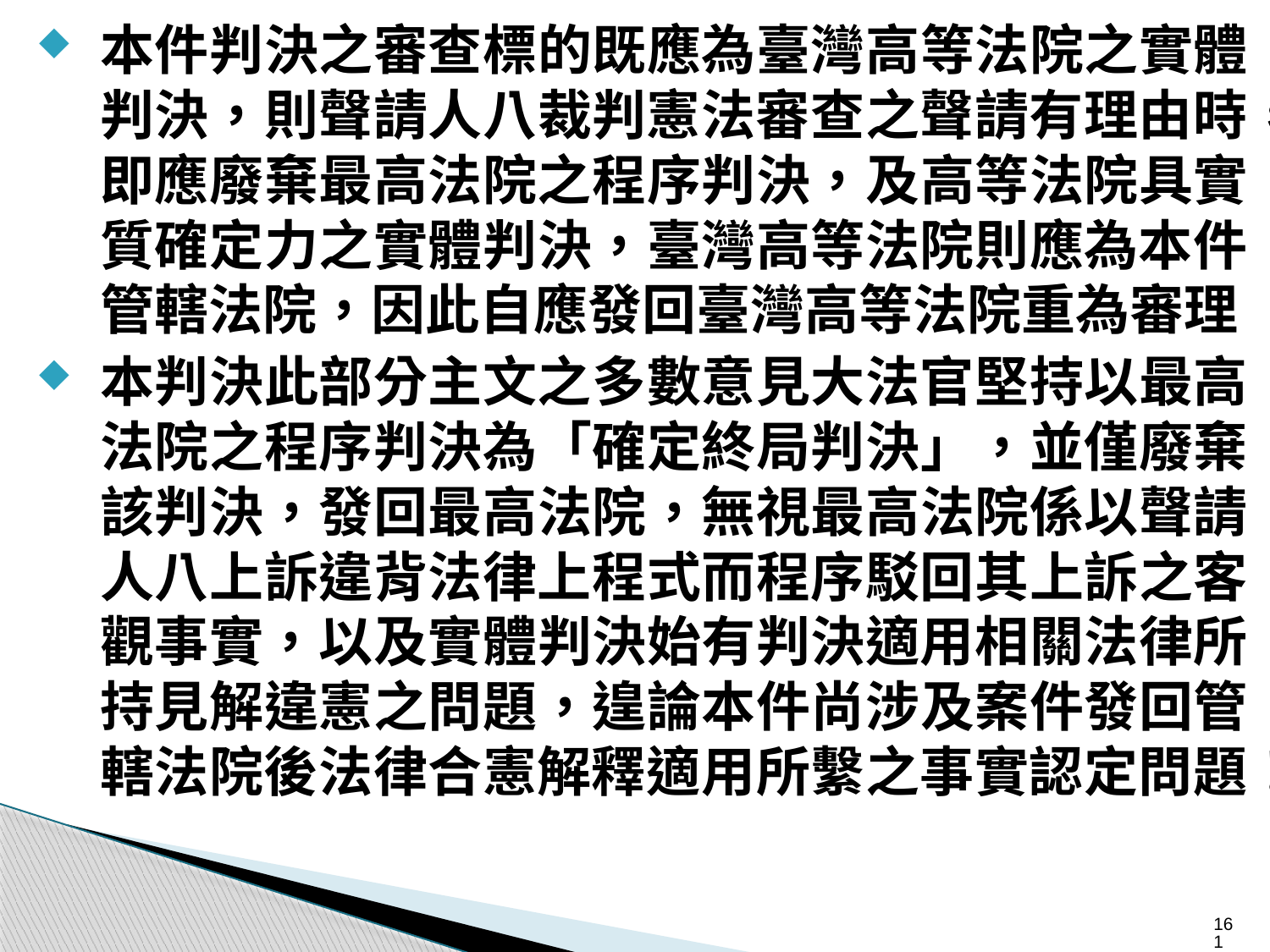

本件判決之審查標的既應為臺灣高等法院之實體判決，則聲請人八裁判憲法審查之聲請有理由時，即應廢棄最高法院之程序判決，及高等法院具實質確定力之實體判決，臺灣高等法院則應為本件管轄法院，因此自應發回臺灣高等法院重為審理
本判決此部分主文之多數意見大法官堅持以最高法院之程序判決為「確定終局判決」，並僅廢棄該判決，發回最高法院，無視最高法院係以聲請人八上訴違背法律上程式而程序駁回其上訴之客觀事實，以及實體判決始有判決適用相關法律所持見解違憲之問題，遑論本件尚涉及案件發回管轄法院後法律合憲解釋適用所繫之事實認定問題！
161